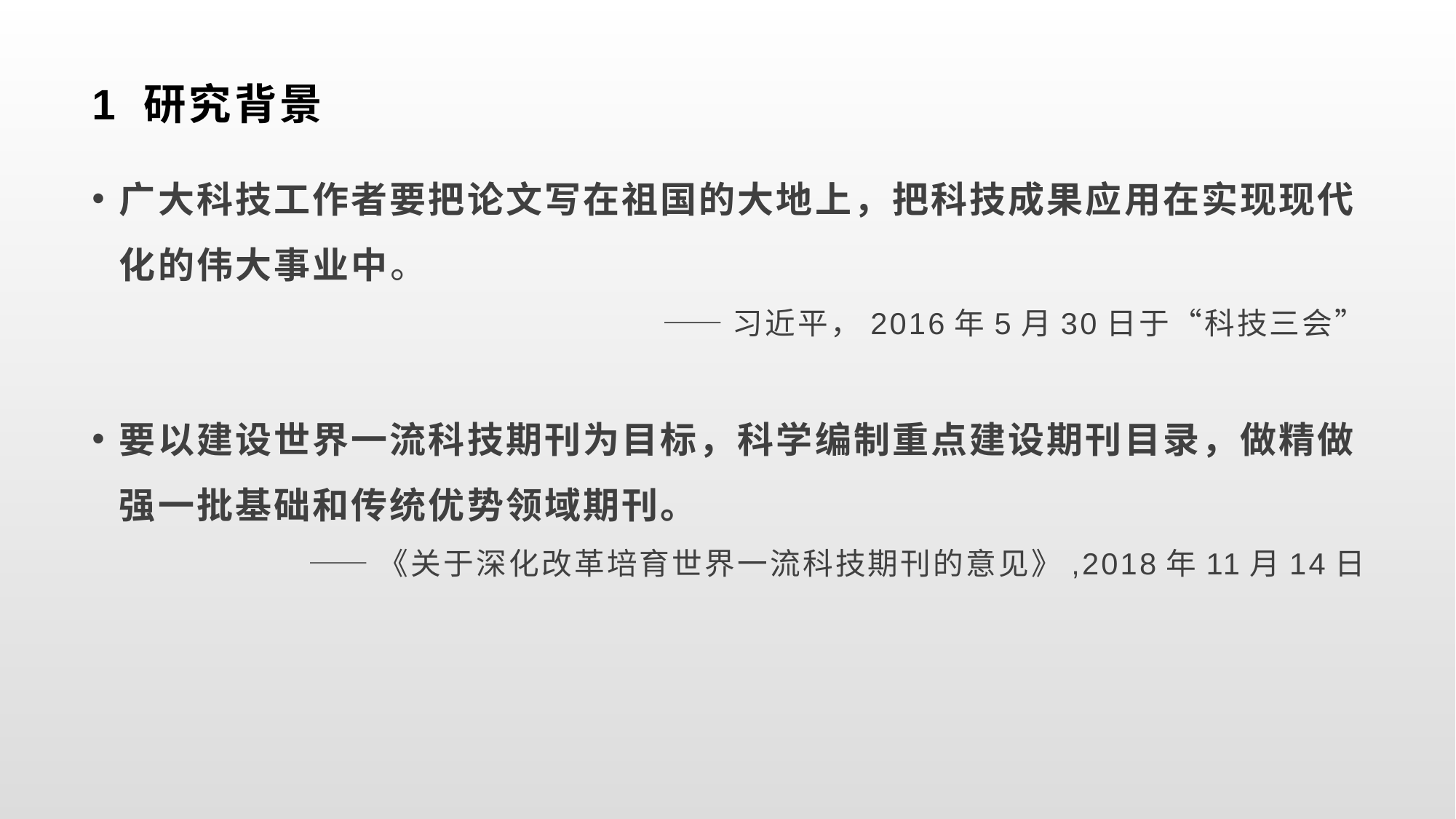

# 1 研究背景
广大科技工作者要把论文写在祖国的大地上，把科技成果应用在实现现代化的伟大事业中。
——习近平，2016年5月30日于“科技三会”

要以建设世界一流科技期刊为目标，科学编制重点建设期刊目录，做精做强一批基础和传统优势领域期刊。
——《关于深化改革培育世界一流科技期刊的意见》,2018年11月14日